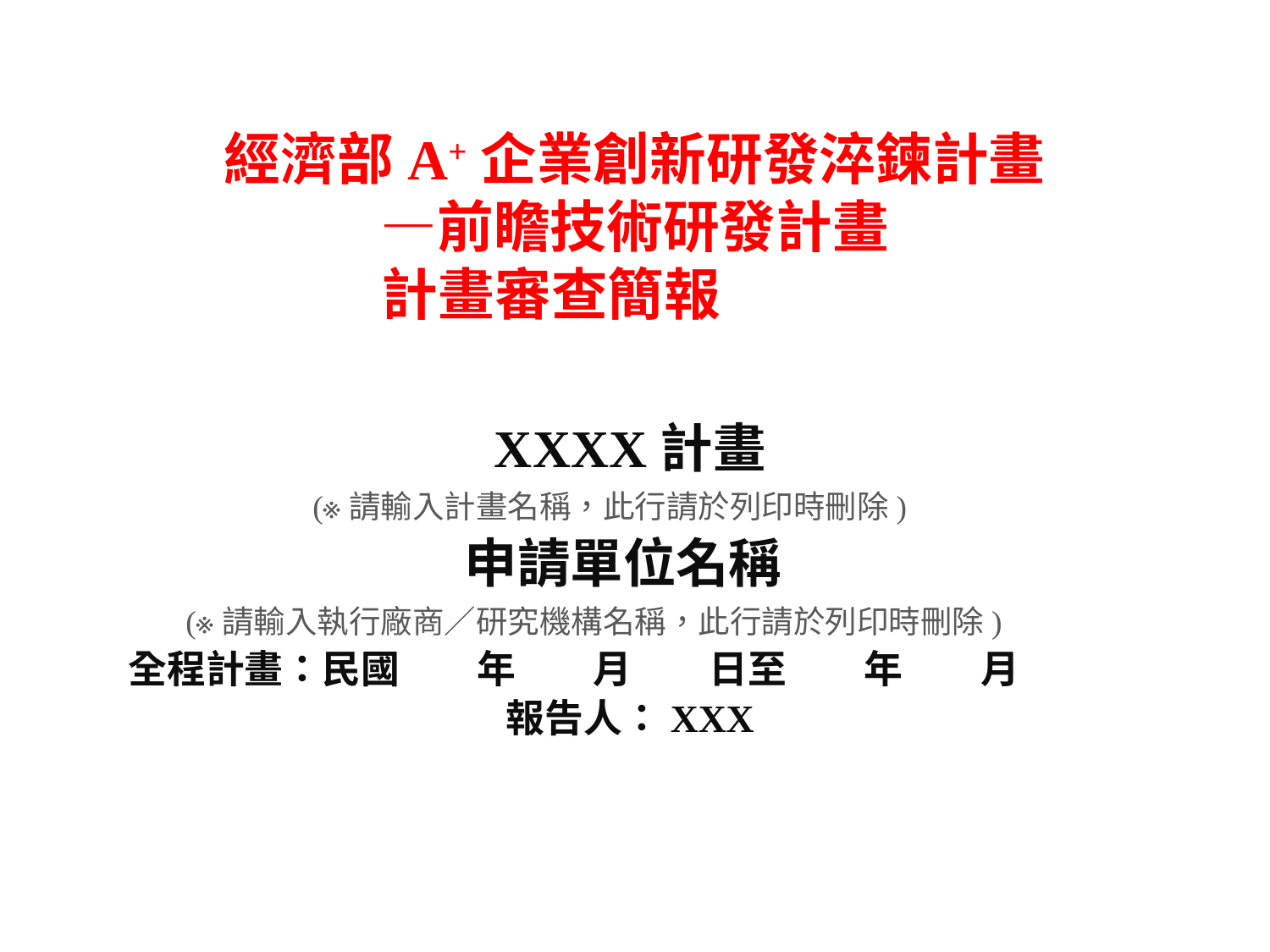

經濟部A+企業創新研發淬鍊計畫
—前瞻技術研發計畫
     計畫審查簡報
XXXX計畫
(※請輸入計畫名稱，此行請於列印時刪除)
 申請單位名稱
(※請輸入執行廠商／研究機構名稱，此行請於列印時刪除)
  全程計畫：民國　　年　　月　　日至　　年　　月
報告人：XXX